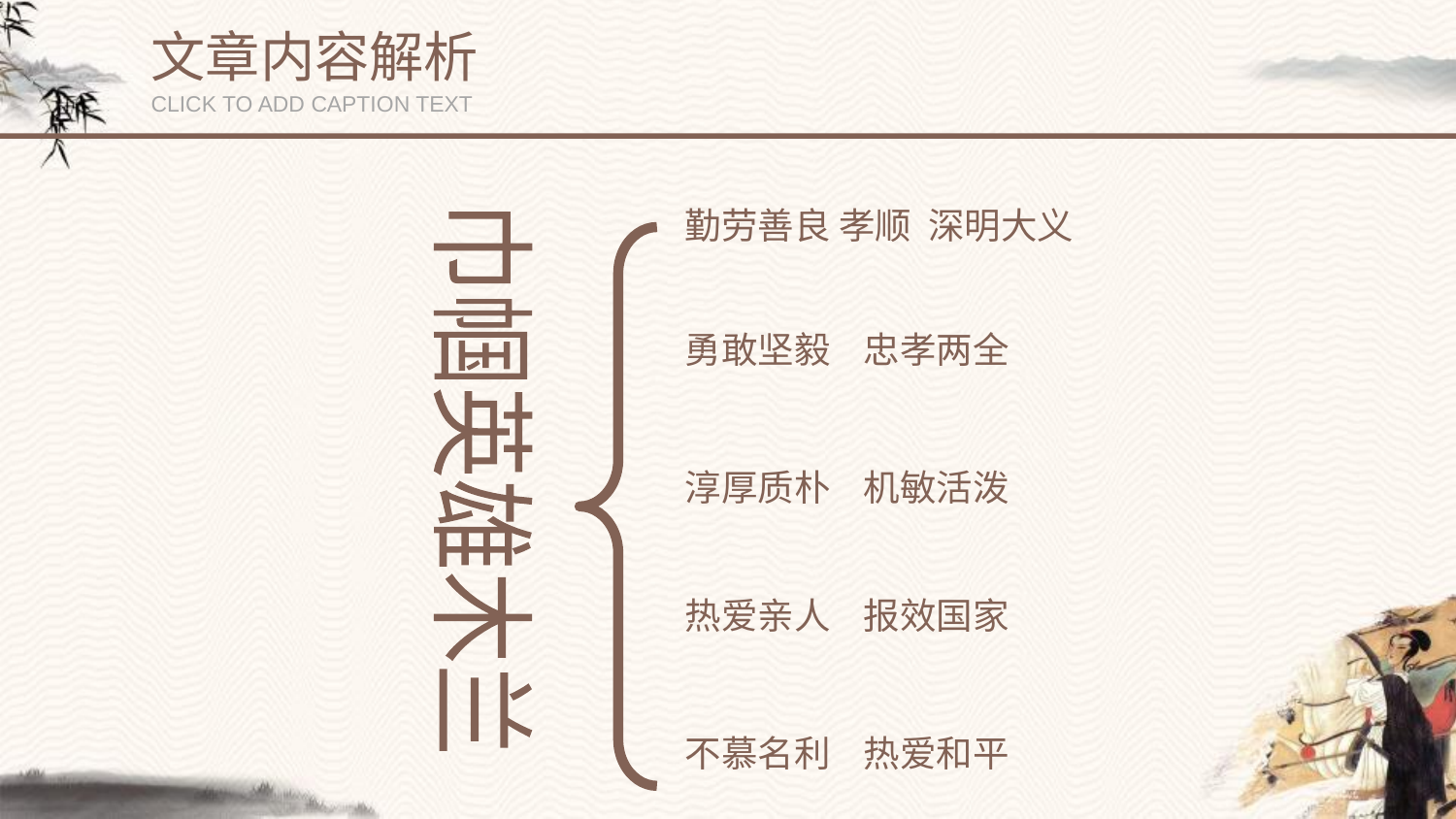

文章内容解析
CLICK TO ADD CAPTION TEXT

勤劳善良 孝顺  深明大义

勇敢坚毅    忠孝两全
巾帼英雄木兰
淳厚质朴    机敏活泼
热爱亲人    报效国家
不慕名利    热爱和平